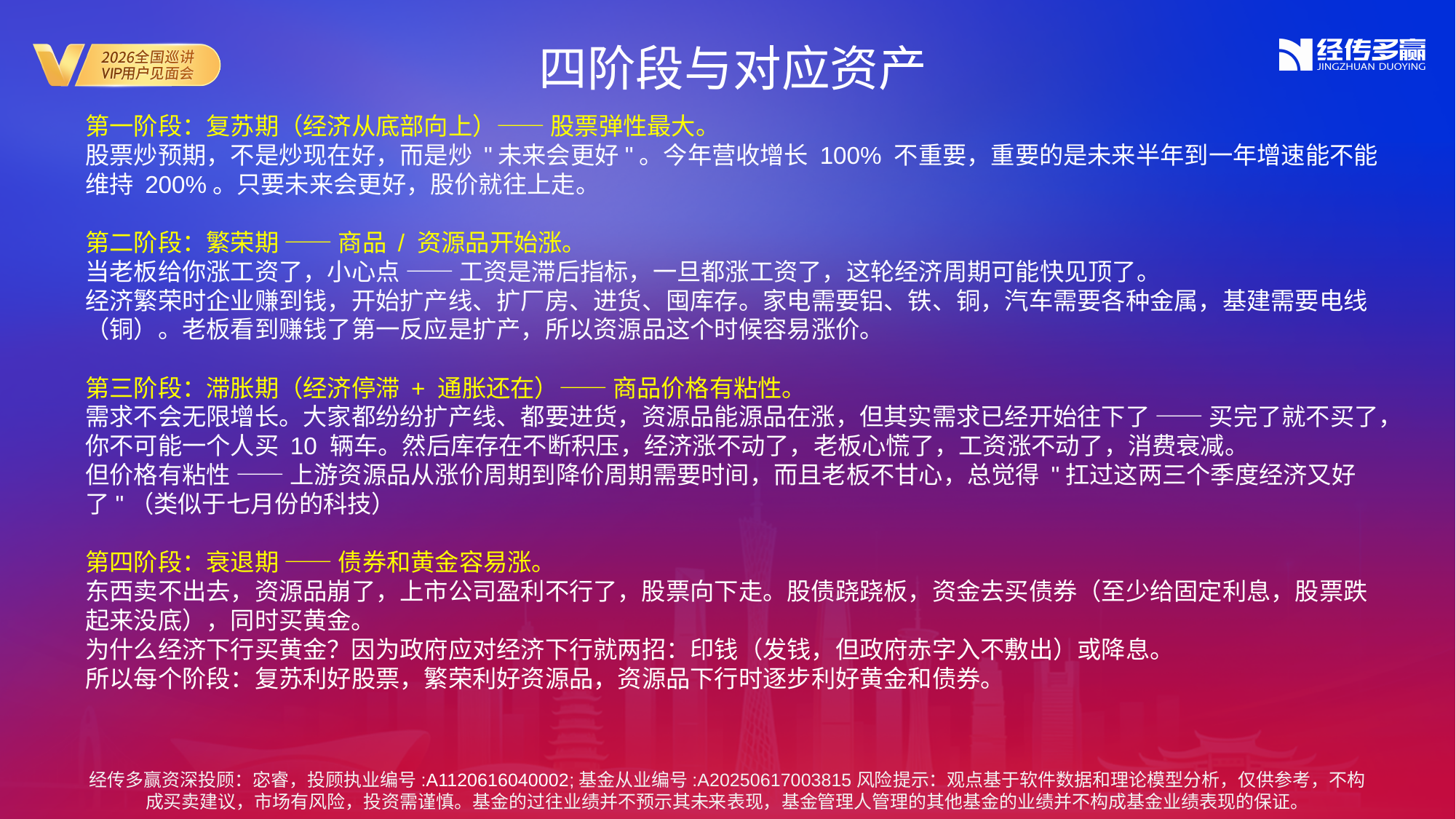

四阶段与对应资产
第一阶段：复苏期（经济从底部向上）—— 股票弹性最大。
股票炒预期，不是炒现在好，而是炒 "未来会更好"。今年营收增长 100% 不重要，重要的是未来半年到一年增速能不能维持 200%。只要未来会更好，股价就往上走。

第二阶段：繁荣期 —— 商品 / 资源品开始涨。
当老板给你涨工资了，小心点 —— 工资是滞后指标，一旦都涨工资了，这轮经济周期可能快见顶了。
经济繁荣时企业赚到钱，开始扩产线、扩厂房、进货、囤库存。家电需要铝、铁、铜，汽车需要各种金属，基建需要电线（铜）。老板看到赚钱了第一反应是扩产，所以资源品这个时候容易涨价。

第三阶段：滞胀期（经济停滞 + 通胀还在）—— 商品价格有粘性。
需求不会无限增长。大家都纷纷扩产线、都要进货，资源品能源品在涨，但其实需求已经开始往下了 —— 买完了就不买了，你不可能一个人买 10 辆车。然后库存在不断积压，经济涨不动了，老板心慌了，工资涨不动了，消费衰减。
但价格有粘性 —— 上游资源品从涨价周期到降价周期需要时间，而且老板不甘心，总觉得 "扛过这两三个季度经济又好了"（类似于七月份的科技）

第四阶段：衰退期 —— 债券和黄金容易涨。
东西卖不出去，资源品崩了，上市公司盈利不行了，股票向下走。股债跷跷板，资金去买债券（至少给固定利息，股票跌起来没底），同时买黄金。
为什么经济下行买黄金？因为政府应对经济下行就两招：印钱（发钱，但政府赤字入不敷出）或降息。
所以每个阶段：复苏利好股票，繁荣利好资源品，资源品下行时逐步利好黄金和债券。
经传多赢资深投顾：宓睿，投顾执业编号:A1120616040002;基金从业编号:A20250617003815风险提示：观点基于软件数据和理论模型分析，仅供参考，不构成买卖建议，市场有风险，投资需谨慎。基金的过往业绩并不预示其未来表现，基金管理人管理的其他基金的业绩并不构成基金业绩表现的保证。